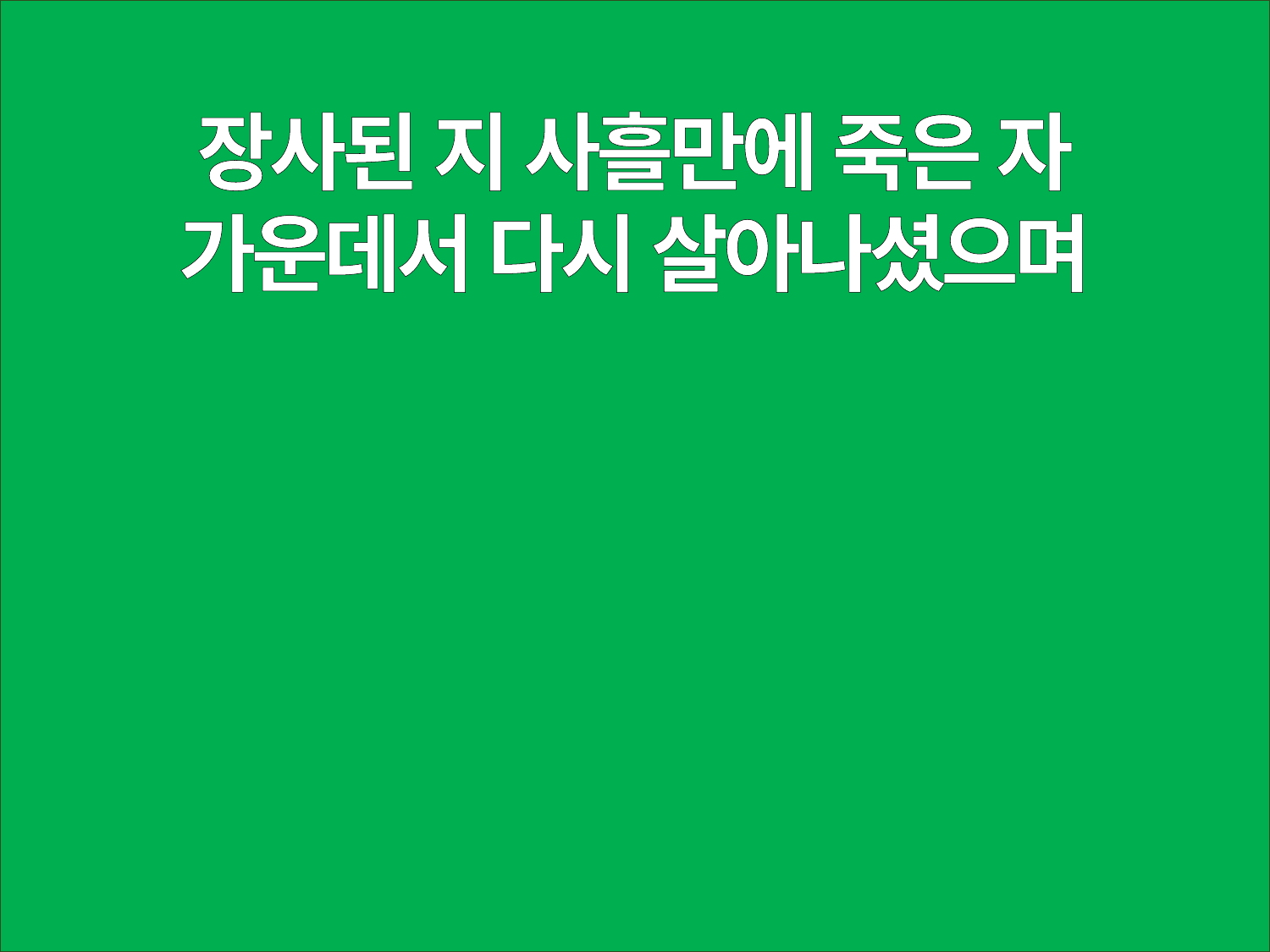

장사된 지 사흘만에 죽은 자
가운데서 다시 살아나셨으며